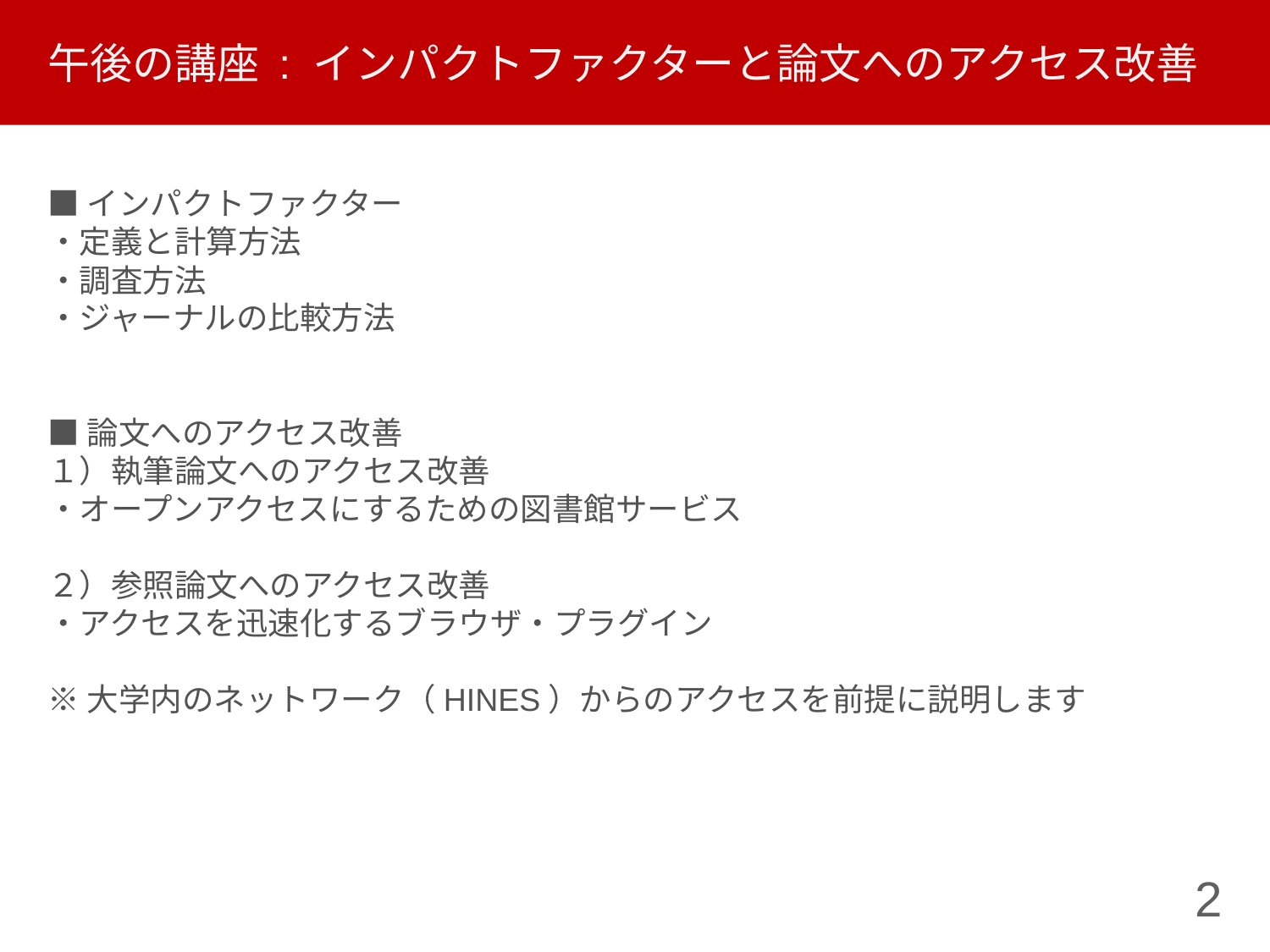

午後の講座 : インパクトファクターと論文へのアクセス改善
■インパクトファクター
・定義と計算方法
・調査方法
・ジャーナルの比較方法

■論文へのアクセス改善
１）執筆論文へのアクセス改善
・オープンアクセスにするための図書館サービス

２）参照論文へのアクセス改善
・アクセスを迅速化するブラウザ・プラグイン

※大学内のネットワーク（HINES）からのアクセスを前提に説明します
2